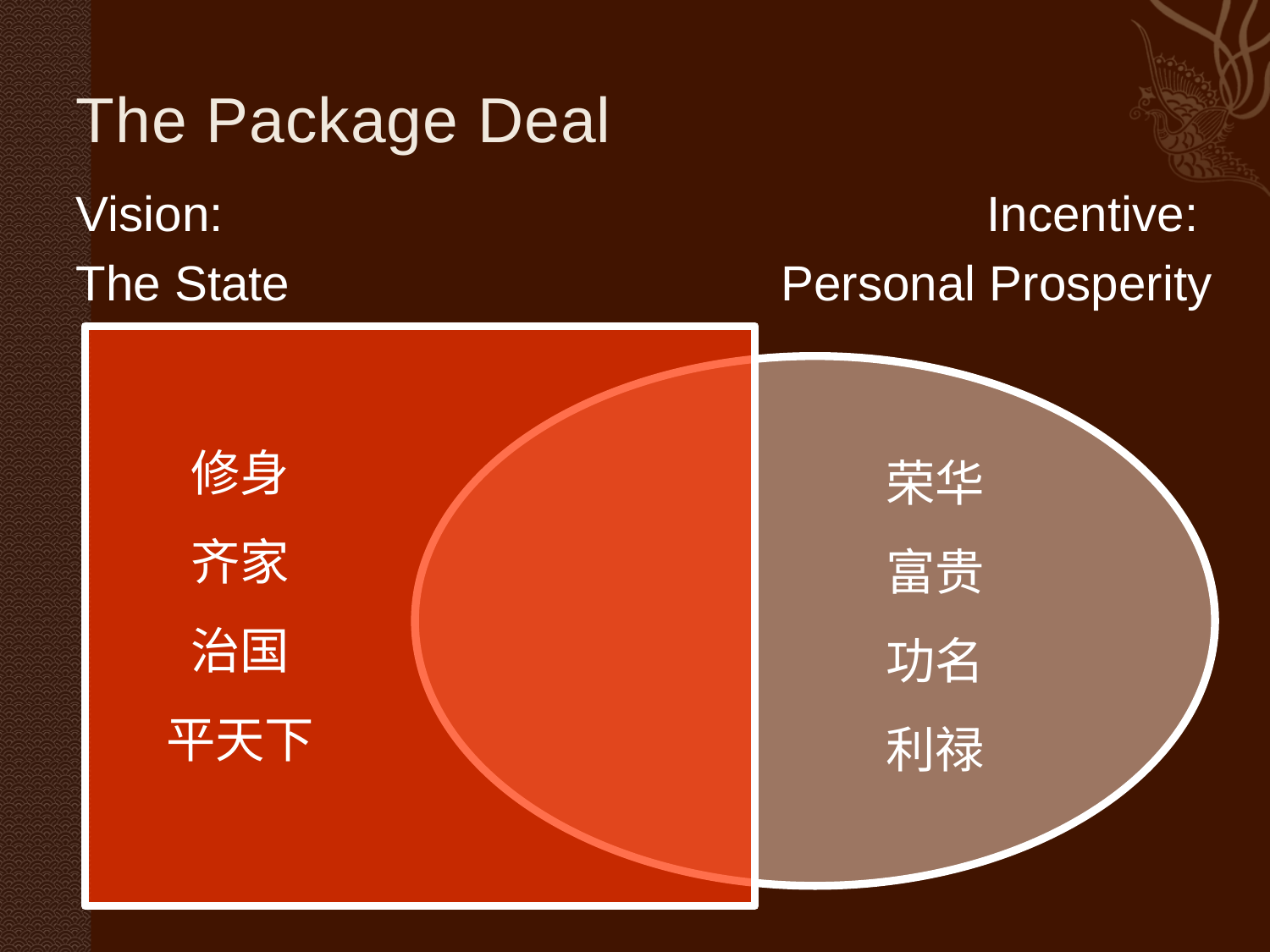

# The Package Deal
Vision:
The State
Incentive:
Personal Prosperity

修身
齐家
治国
平天下

荣华
富贵
功名
利禄